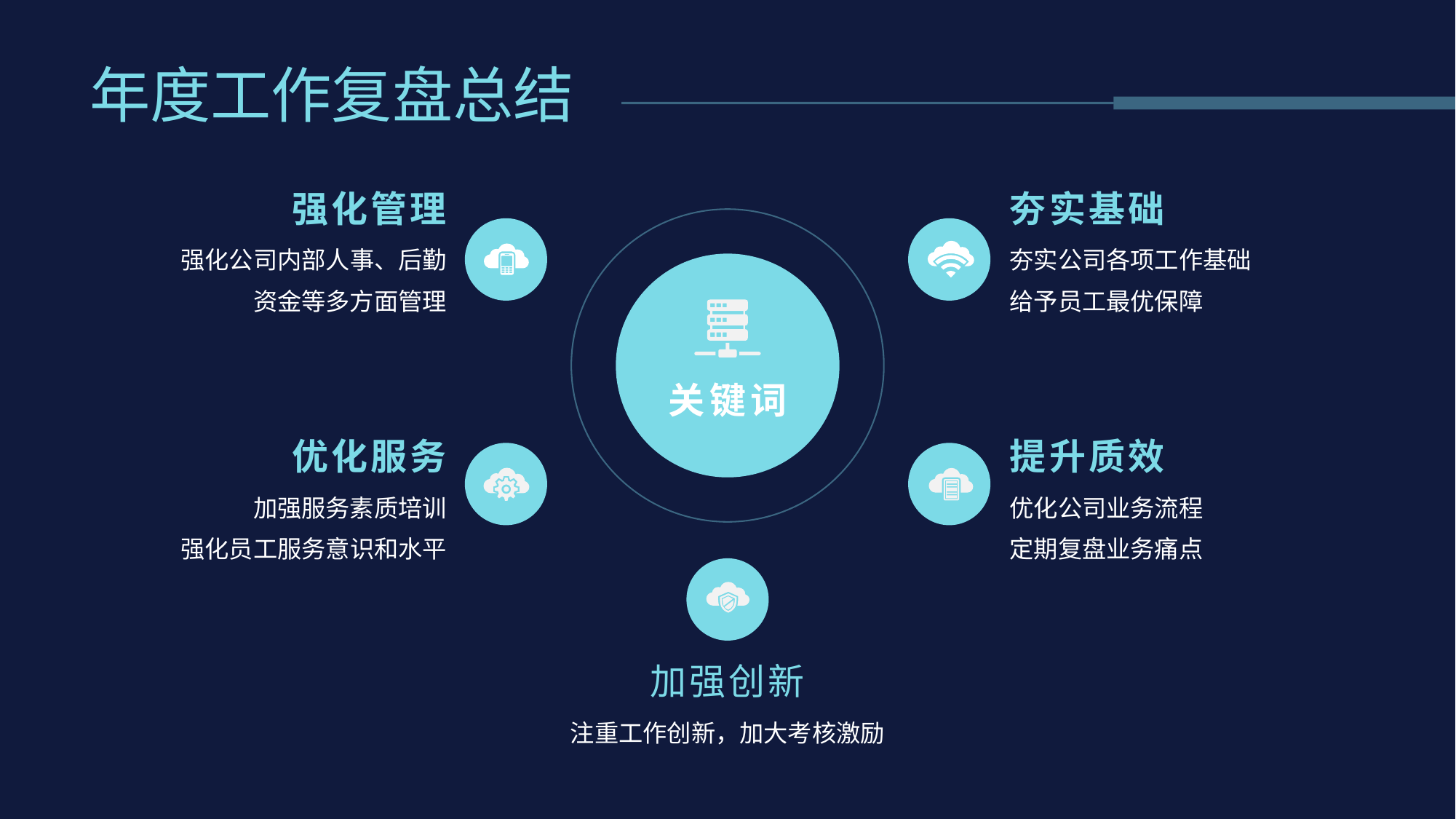

# 年度工作复盘总结
强化管理
夯实基础

强化公司内部人事、后勤
资金等多方面管理
夯实公司各项工作基础
给予员工最优保障

关键词
优化服务
提升质效

加强服务素质培训
强化员工服务意识和水平
优化公司业务流程
定期复盘业务痛点

加强创新
注重工作创新，加大考核激励